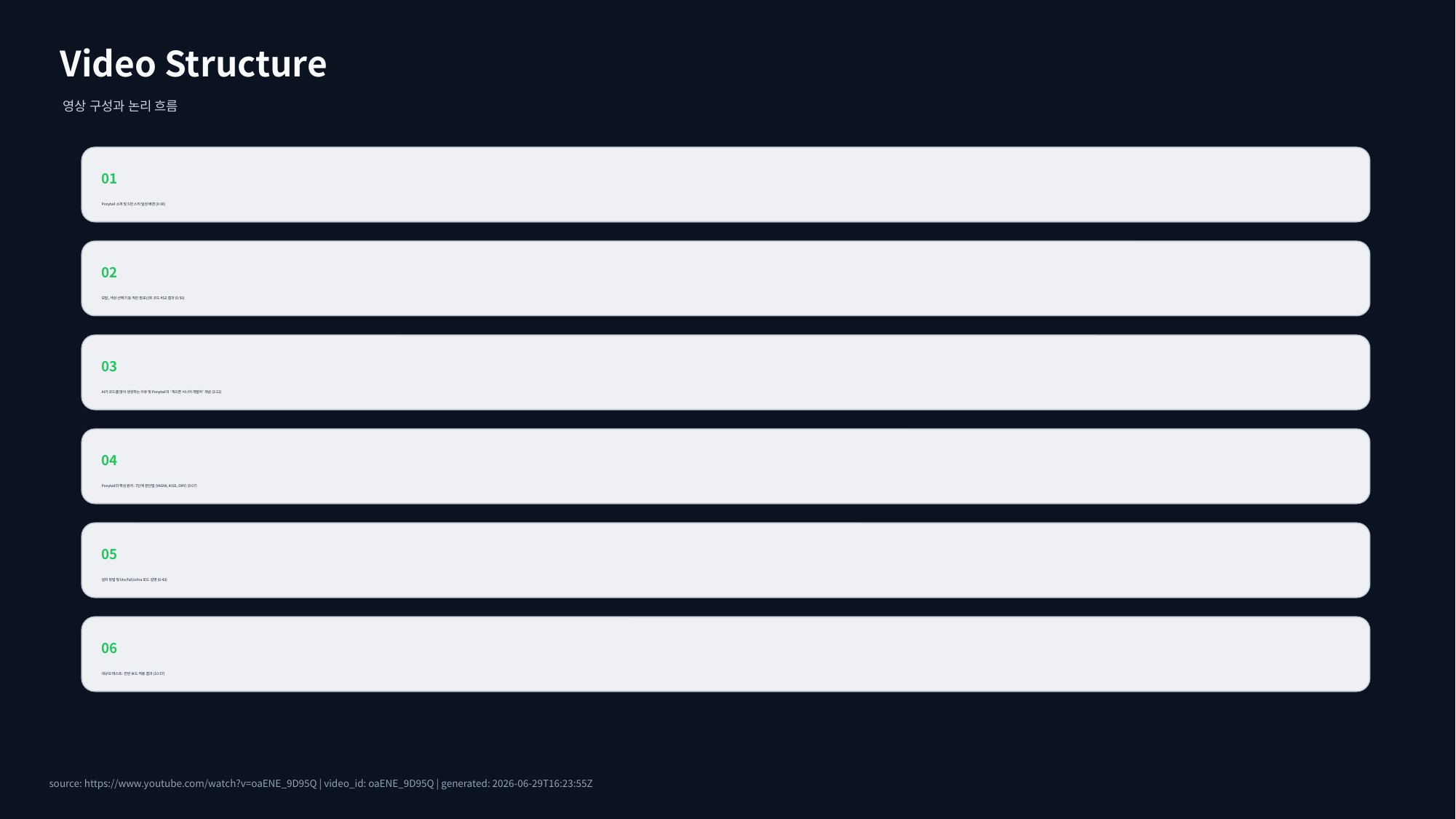

Video Structure
영상 구성과 논리 흐름

01
Ponytail 소개 및 5만 스타 달성 배경 (0:00)

02
모달, 색상 선택기 등 작은 컴포넌트 코드 비교 결과 (0:50)

03
AI가 코드를 많이 생성하는 이유 및 Ponytail의 '게으른 시니어 개발자' 개념 (3:22)

04
Ponytail의 핵심 원리: 7단계 판단법 (YAGNI, KISS, DRY) (5:07)

05
설치 방법 및 lite/full/ultra 모드 설명 (6:43)

06
대규모 테스트: 칸반 보드 적용 결과 (10:57)
source: https://www.youtube.com/watch?v=oaENE_9D95Q | video_id: oaENE_9D95Q | generated: 2026-06-29T16:23:55Z